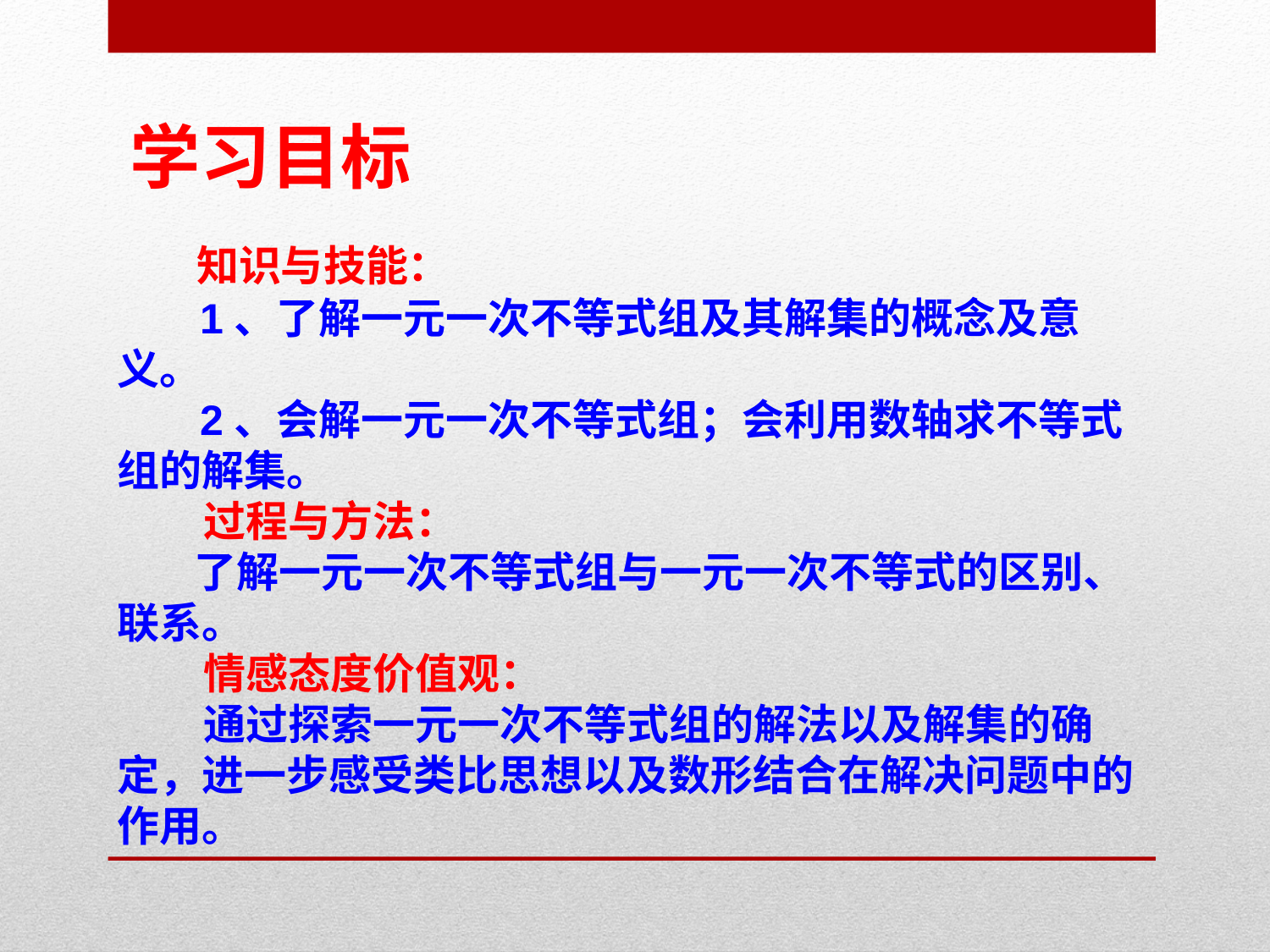

学习目标
      知识与技能：
       1、了解一元一次不等式组及其解集的概念及意义。
       2、会解一元一次不等式组；会利用数轴求不等式组的解集。
        过程与方法：
       了解一元一次不等式组与一元一次不等式的区别、联系。
        情感态度价值观：
        通过探索一元一次不等式组的解法以及解集的确定，进一步感受类比思想以及数形结合在解决问题中的作用。